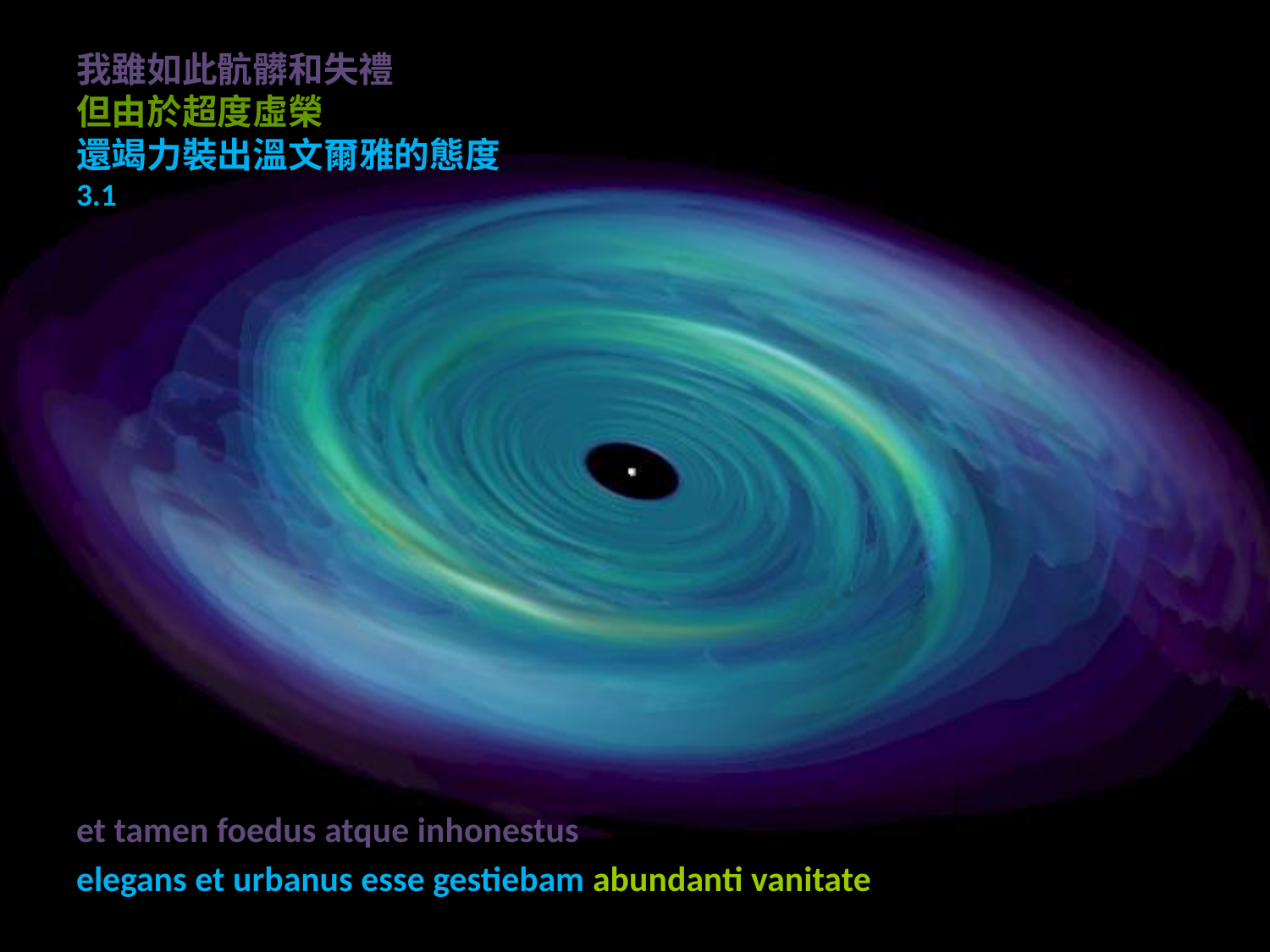

# 我雖如此骯髒和失禮 但由於超度虛榮 還竭力裝出溫文爾雅的態度  					       3.1

et tamen foedus atque inhonestus
elegans et urbanus esse gestiebam abundanti vanitate